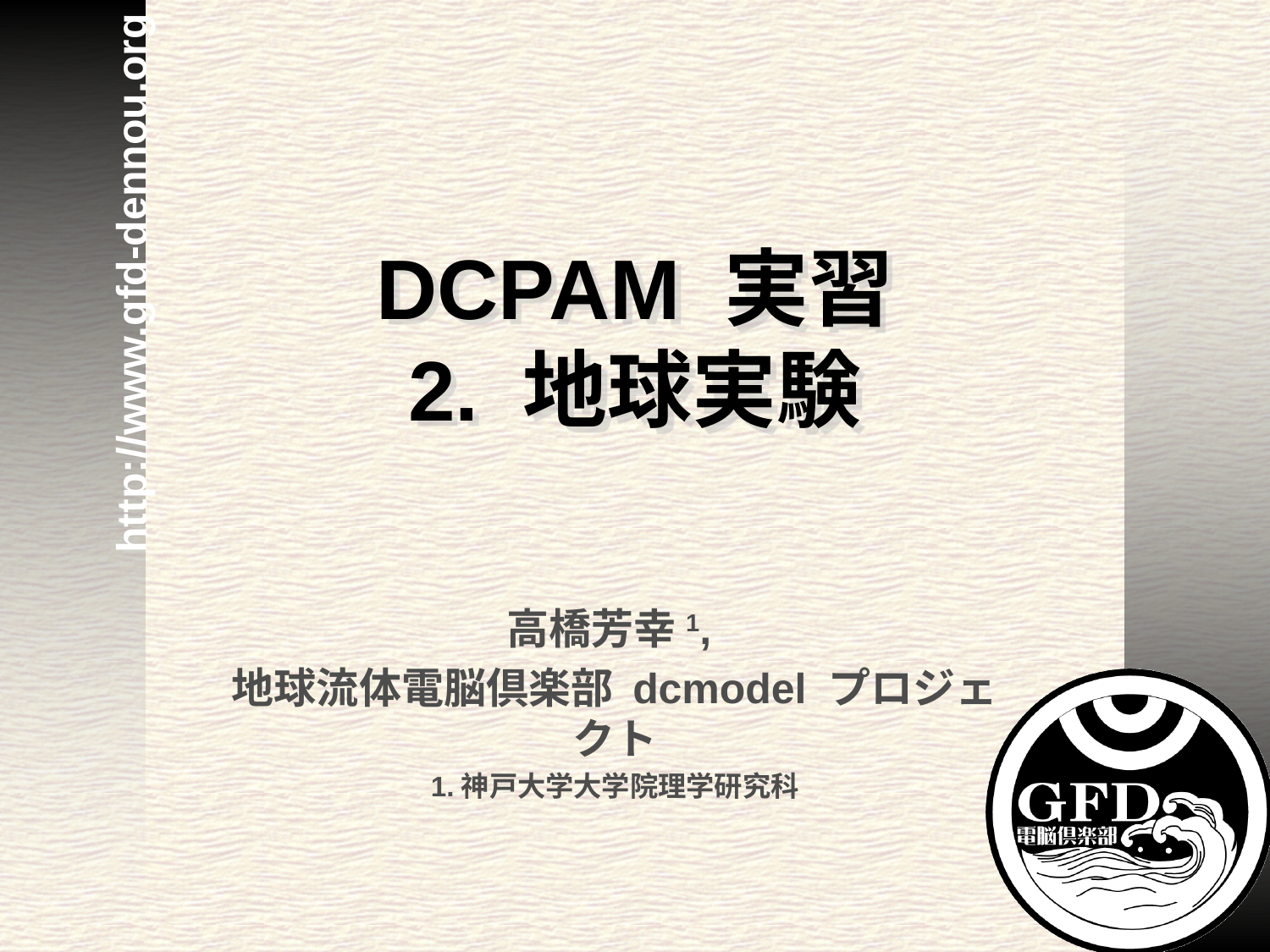

# DCPAM 実習 2. 地球実験
高橋芳幸1,
地球流体電脳倶楽部 dcmodel プロジェクト
1.神戸大学大学院理学研究科